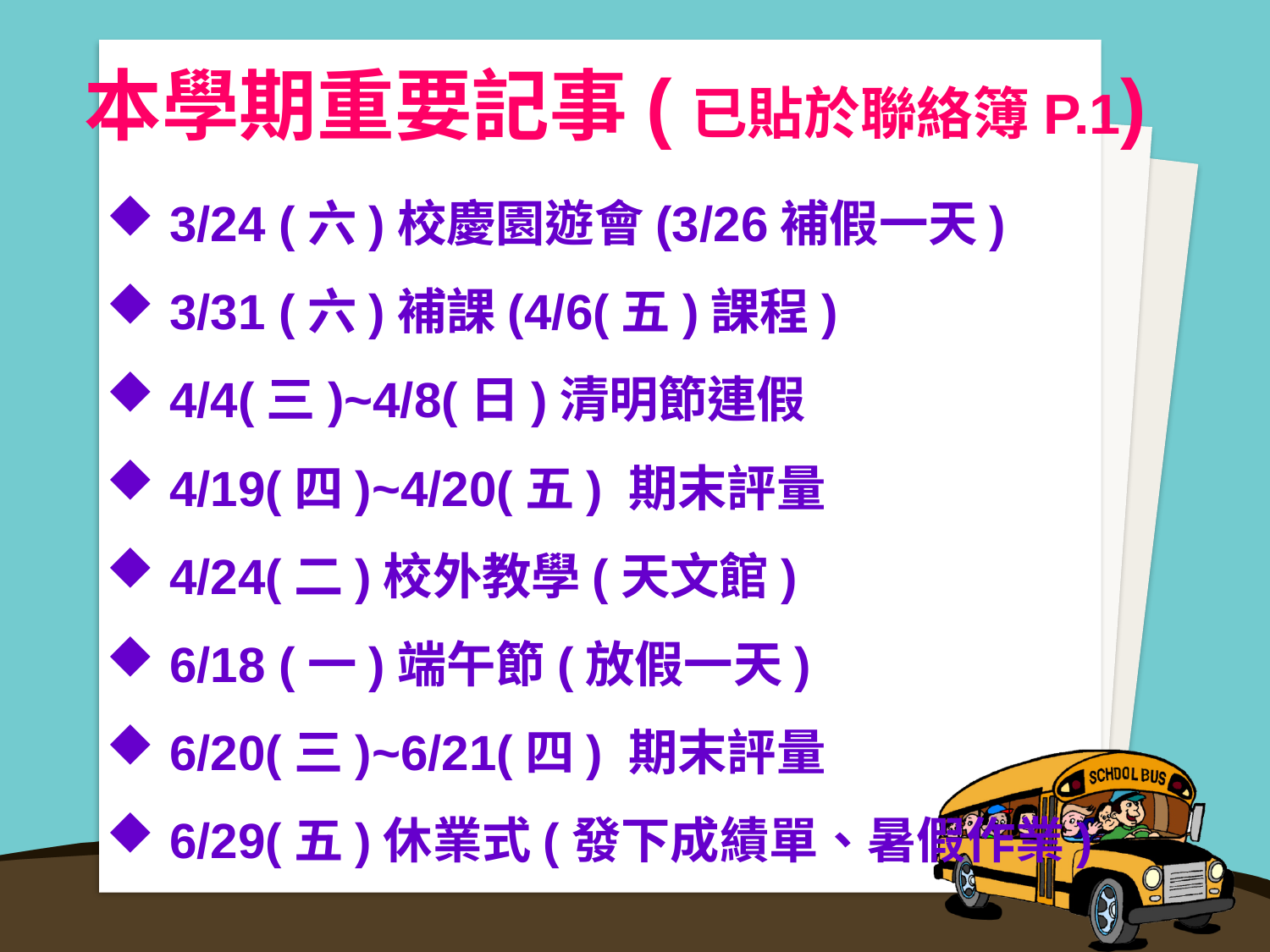

本學期重要記事(已貼於聯絡簿P.1)
3/24 (六)校慶園遊會(3/26補假一天)
3/31 (六)補課(4/6(五)課程)
4/4(三)~4/8(日)清明節連假
4/19(四)~4/20(五) 期末評量
4/24(二)校外教學(天文館)
6/18 (一)端午節(放假一天)
6/20(三)~6/21(四) 期末評量
6/29(五)休業式(發下成績單、暑假作業)